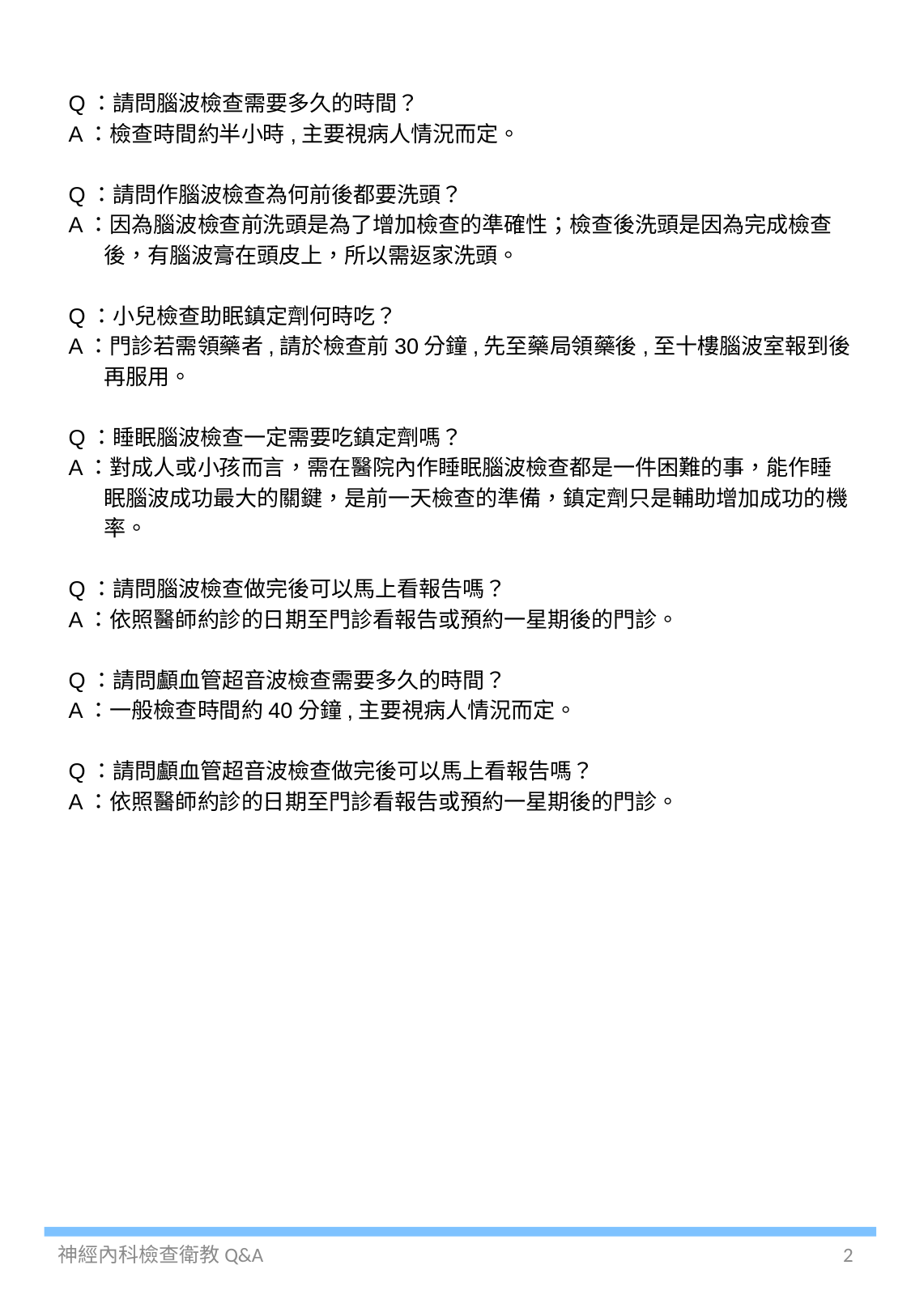

Q：請問腦波檢查需要多久的時間？
A：檢查時間約半小時,主要視病人情況而定。

Q：請問作腦波檢查為何前後都要洗頭？
A：因為腦波檢查前洗頭是為了增加檢查的準確性；檢查後洗頭是因為完成檢查後，有腦波膏在頭皮上，所以需返家洗頭。

Q：小兒檢查助眠鎮定劑何時吃？
A：門診若需領藥者,請於檢查前30分鐘,先至藥局領藥後,至十樓腦波室報到後再服用。

Q：睡眠腦波檢查一定需要吃鎮定劑嗎？
A：對成人或小孩而言，需在醫院內作睡眠腦波檢查都是一件困難的事，能作睡眠腦波成功最大的關鍵，是前一天檢查的準備，鎮定劑只是輔助增加成功的機率。

Q：請問腦波檢查做完後可以馬上看報告嗎？
A：依照醫師約診的日期至門診看報告或預約一星期後的門診。

Q：請問顱血管超音波檢查需要多久的時間？
A：一般檢查時間約40分鐘,主要視病人情況而定。

Q：請問顱血管超音波檢查做完後可以馬上看報告嗎？
A：依照醫師約診的日期至門診看報告或預約一星期後的門診。
神經內科檢查衛教Q&A
2